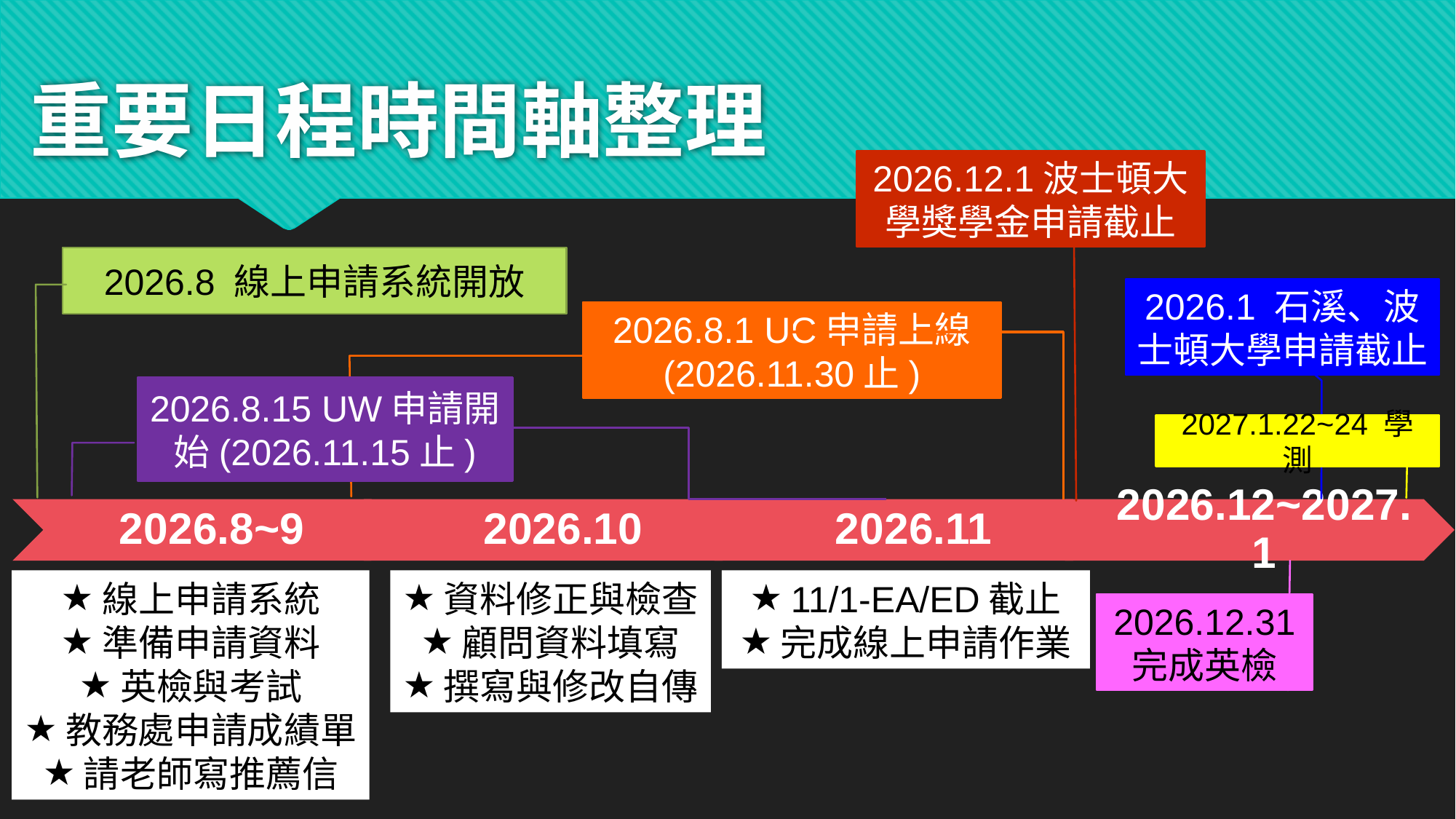

# 重要日程時間軸整理
2026.12.1波士頓大學獎學金申請截止
2026.8 線上申請系統開放
2026.1 石溪、波士頓大學申請截止
2026.8.1 UC申請上線
(2026.11.30止)
2026.8.15 UW申請開始(2026.11.15止)
2027.1.22~24 學測

2026.8~9

2026.10

2026.11

2026.12~2027.1
線上申請系統
準備申請資料
英檢與考試
教務處申請成績單
請老師寫推薦信
資料修正與檢查
顧問資料填寫
撰寫與修改自傳
11/1-EA/ED截止
完成線上申請作業
2026.12.31 完成英檢